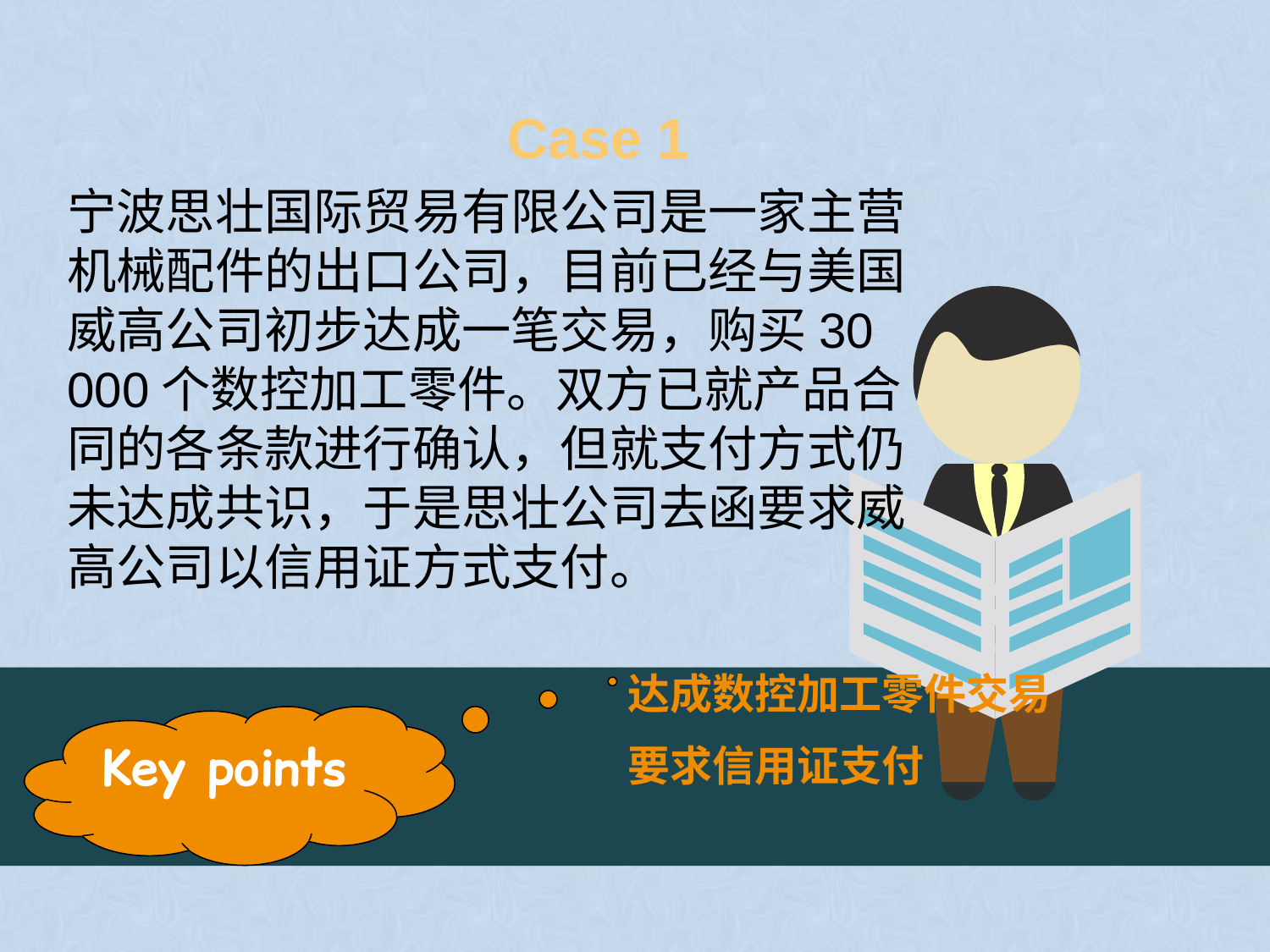

Case 1
宁波思壮国际贸易有限公司是一家主营机械配件的出口公司，目前已经与美国威高公司初步达成一笔交易，购买30 000个数控加工零件。双方已就产品合同的各条款进行确认，但就支付方式仍未达成共识，于是思壮公司去函要求威高公司以信用证方式支付。

达成数控加工零件交易
要求信用证支付
Key points